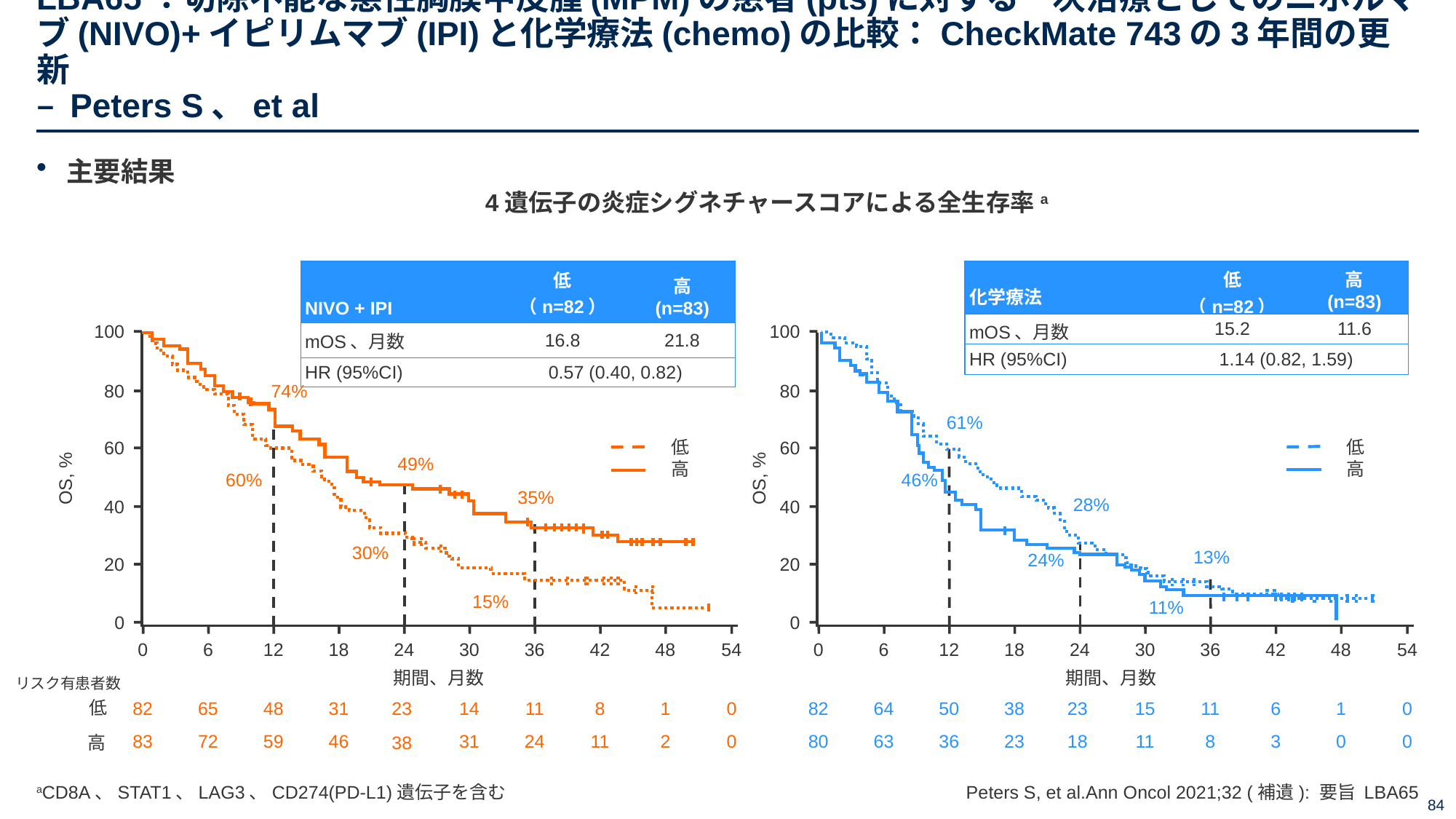

# LBA65：切除不能な悪性胸膜中皮腫(MPM)の患者(pts)に対する一次治療としてのニボルマブ(NIVO)+イピリムマブ(IPI)と化学療法(chemo)の比較：CheckMate 743の3年間の更新 – Peters S、et al
主要結果
4遺伝子の炎症シグネチャースコアによる全生存率a
| NIVO + IPI | 低 （n=82） | 高 (n=83) |
| --- | --- | --- |
| mOS、月数 | 16.8 | 21.8 |
| HR (95%CI) | 0.57 (0.40, 0.82) |  |
| 化学療法 | 低 （n=82） | 高 (n=83) |
| --- | --- | --- |
| mOS、月数 | 15.2 | 11.6 |
| HR (95%CI) | 1.14 (0.82, 1.59) |  |
100
100

74%
80
80

61%
低
高
低
高
60
60
49%

OS, %
OS, %
60%
46%
35%
28%
40
40

30%
13%
24%
20
20

15%
11%
0
0

0
6
12
18
24
30
36
42
48
54
期間、月数

0
6
12
18
24
30
36
42
48
54
期間、月数
リスク有患者数
低
82
65
48
31
23
14
11
8
1
0
82
64
50
38
23
15
11
6
1
0
83
72
59
46
31
24
11
2
0
80
63
36
23
18
11
8
3
0
0
高
38
aCD8A、STAT1、LAG3、CD274(PD-L1)遺伝子を含む
Peters S, et al.Ann Oncol 2021;32 (補遺): 要旨 LBA65